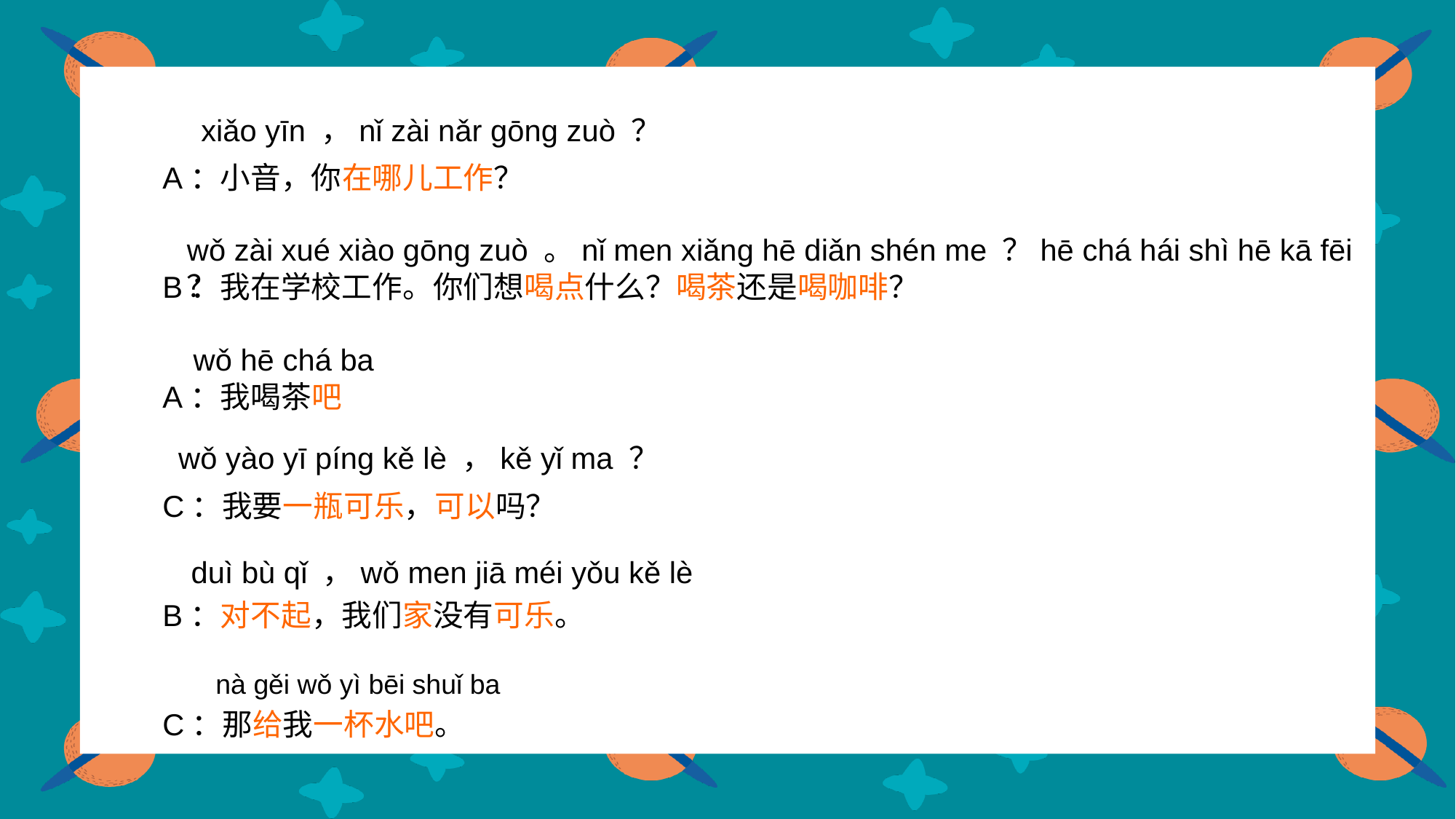

xiǎo yīn ，nǐ zài nǎr gōng zuò ？

A：小音，你在哪儿工作？

B：我在学校工作。你们想喝点什么？喝茶还是喝咖啡？

A：我喝茶吧

C：我要一瓶可乐，可以吗？

B：对不起，我们家没有可乐。

C：那给我一杯水吧。
wǒ zài xué xiào gōng zuò 。nǐ men xiǎng hē diǎn shén me ？hē chá hái shì hē kā fēi ？
wǒ hē chá ba
wǒ yào yī píng kě lè ，kě yǐ ma ？
duì bù qǐ ，wǒ men jiā méi yǒu kě lè
nà gěi wǒ yì bēi shuǐ ba